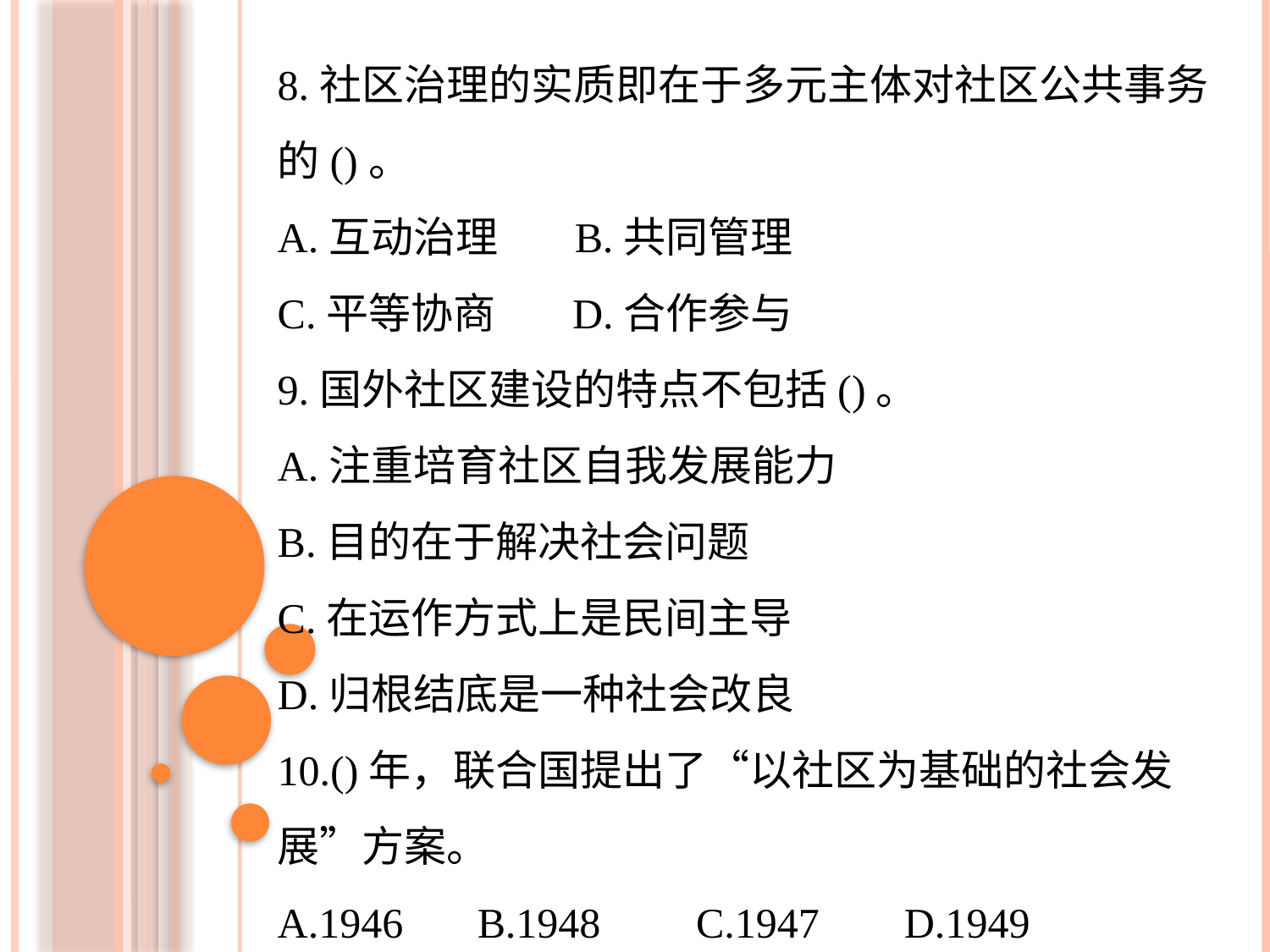

8.社区治理的实质即在于多元主体对社区公共事务的()。
A.互动治理       B.共同管理
C.平等协商       D.合作参与
9.国外社区建设的特点不包括()。
A.注重培育社区自我发展能力
B.目的在于解决社会问题
C.在运作方式上是民间主导
D.归根结底是一种社会改良
10.()年，联合国提出了“以社区为基础的社会发展”方案。
A.1946       B.1948         C.1947        D.1949